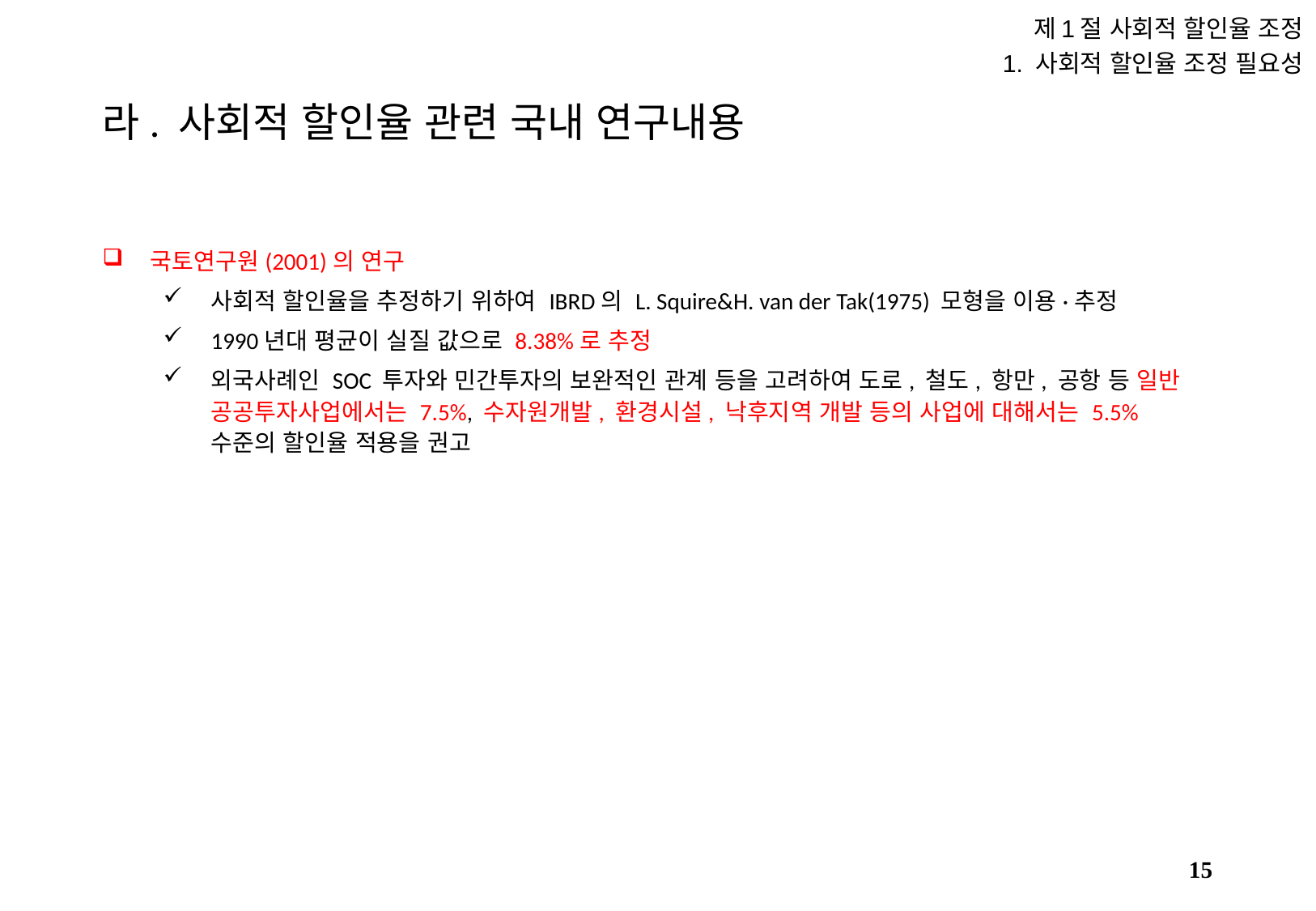

제1절 사회적 할인율 조정
1. 사회적 할인율 조정 필요성
# 라. 사회적 할인율 관련 국내 연구내용
국토연구원(2001)의 연구
사회적 할인율을 추정하기 위하여 IBRD의 L. Squire&H. van der Tak(1975) 모형을 이용·추정
1990년대 평균이 실질 값으로 8.38%로 추정
외국사례인 SOC 투자와 민간투자의 보완적인 관계 등을 고려하여 도로, 철도, 항만, 공항 등 일반 공공투자사업에서는 7.5%, 수자원개발, 환경시설, 낙후지역 개발 등의 사업에 대해서는 5.5% 수준의 할인율 적용을 권고
15